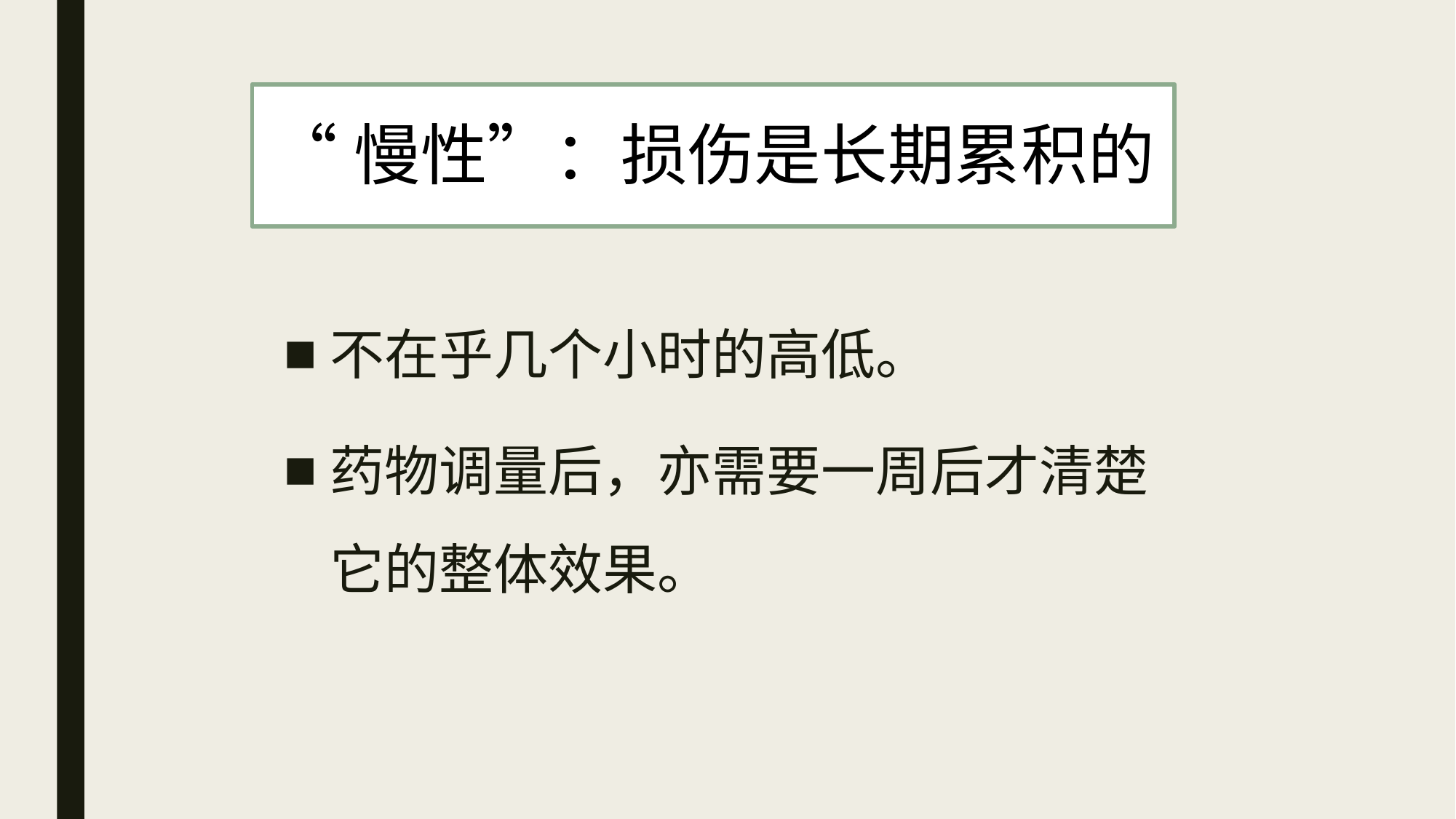

# “慢性”：损伤是长期累积的
不在乎几个小时的高低。
药物调量后，亦需要一周后才清楚它的整体效果。